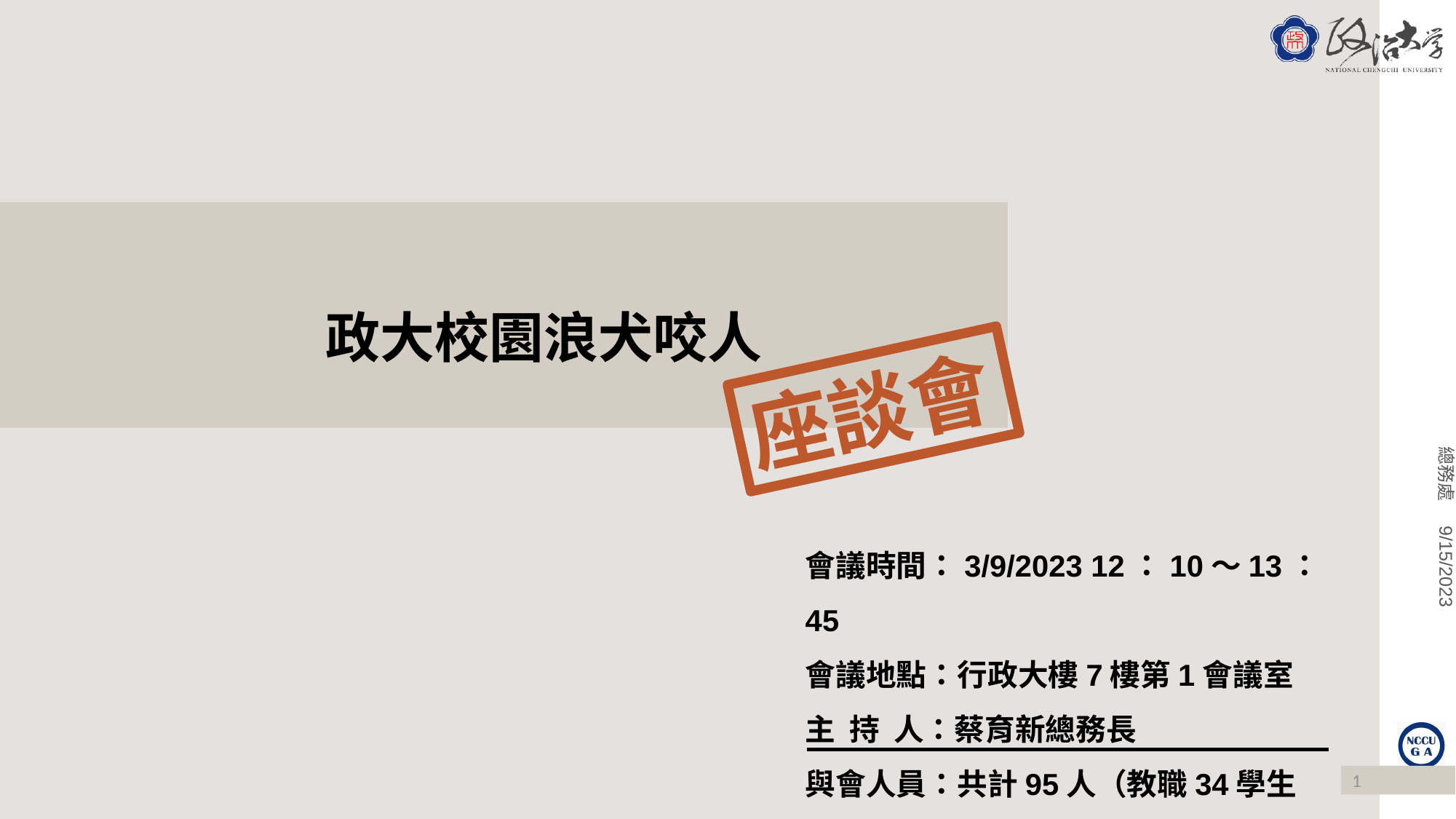

政大校園浪犬咬人
座談會
會議時間：3/9/2023 12：10～13：45
會議地點：行政大樓7樓第1會議室
主  持  人：蔡育新總務長
與會人員：共計95人（教職34學生62）
1